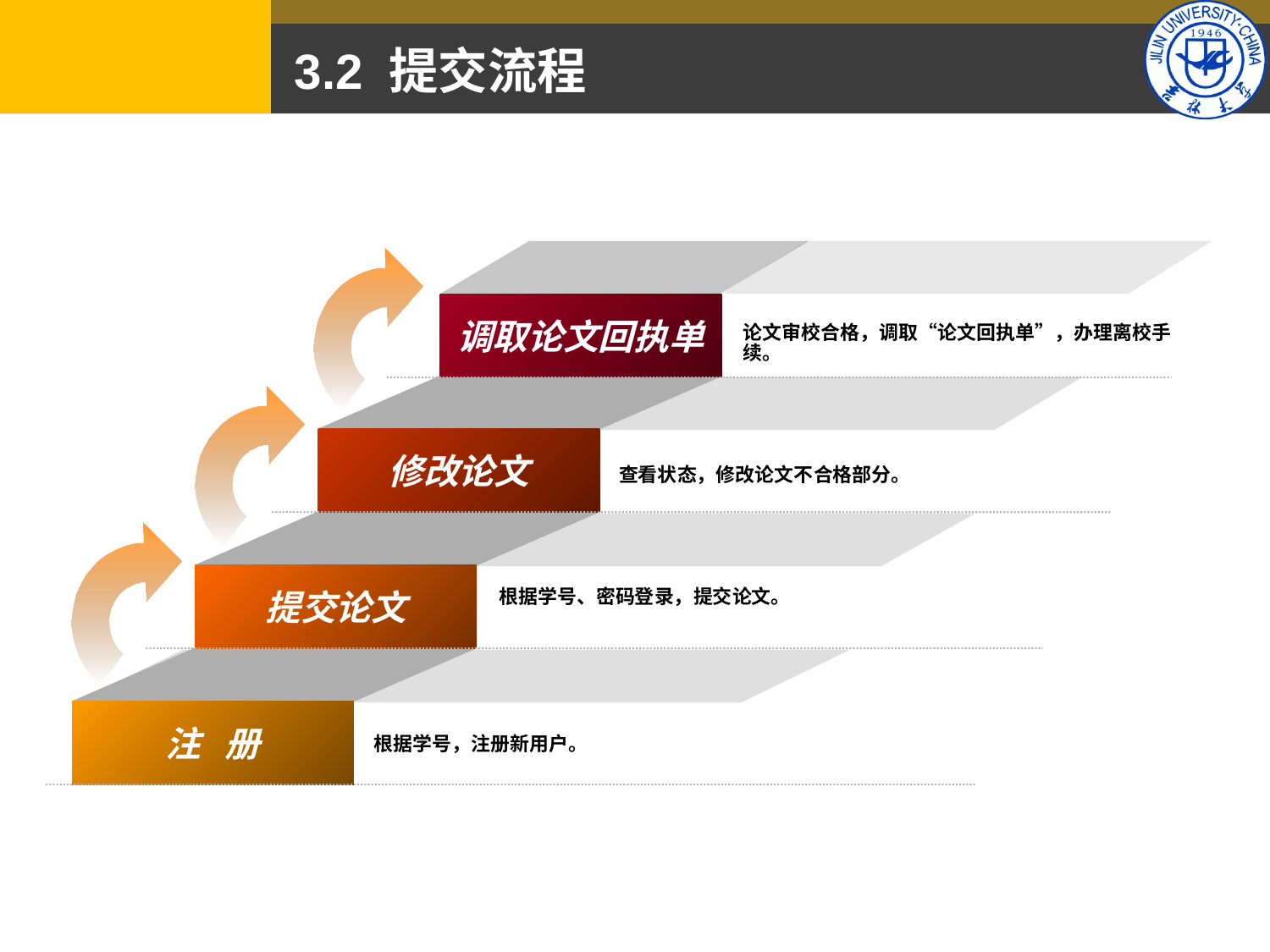

# 3.2 提交流程

论文审校合格，调取“论文回执单”，办理离校手续。
调取论文回执单

修改论文

查看状态，修改论文不合格部分。

提交论文
根据学号、密码登录，提交论文。

注   册
根据学号，注册新用户。